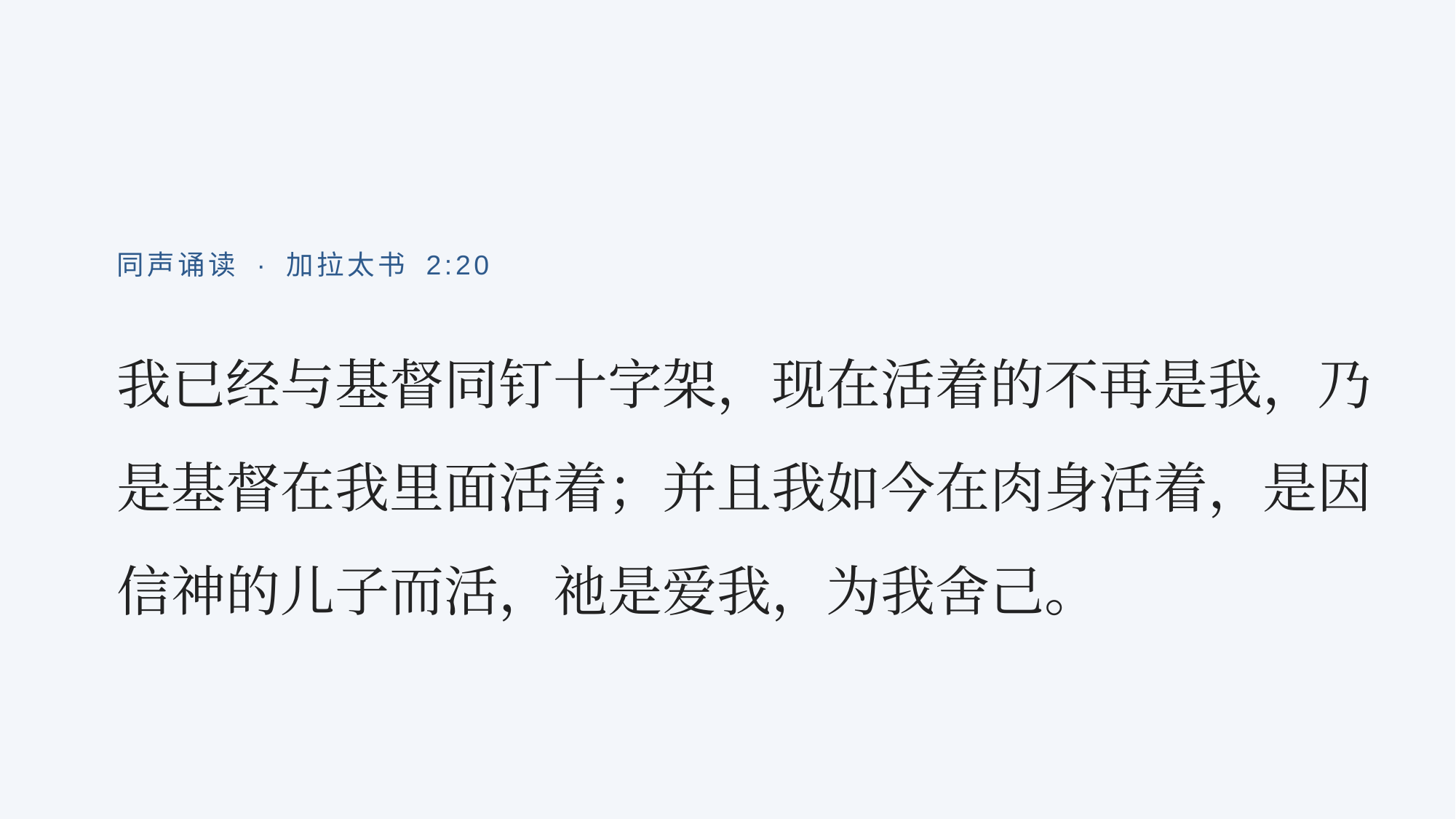

同声诵读 · 加拉太书 2:20
我已经与基督同钉十字架，现在活着的不再是我，乃是基督在我里面活着；并且我如今在肉身活着，是因信神的儿子而活，祂是爱我，为我舍己。